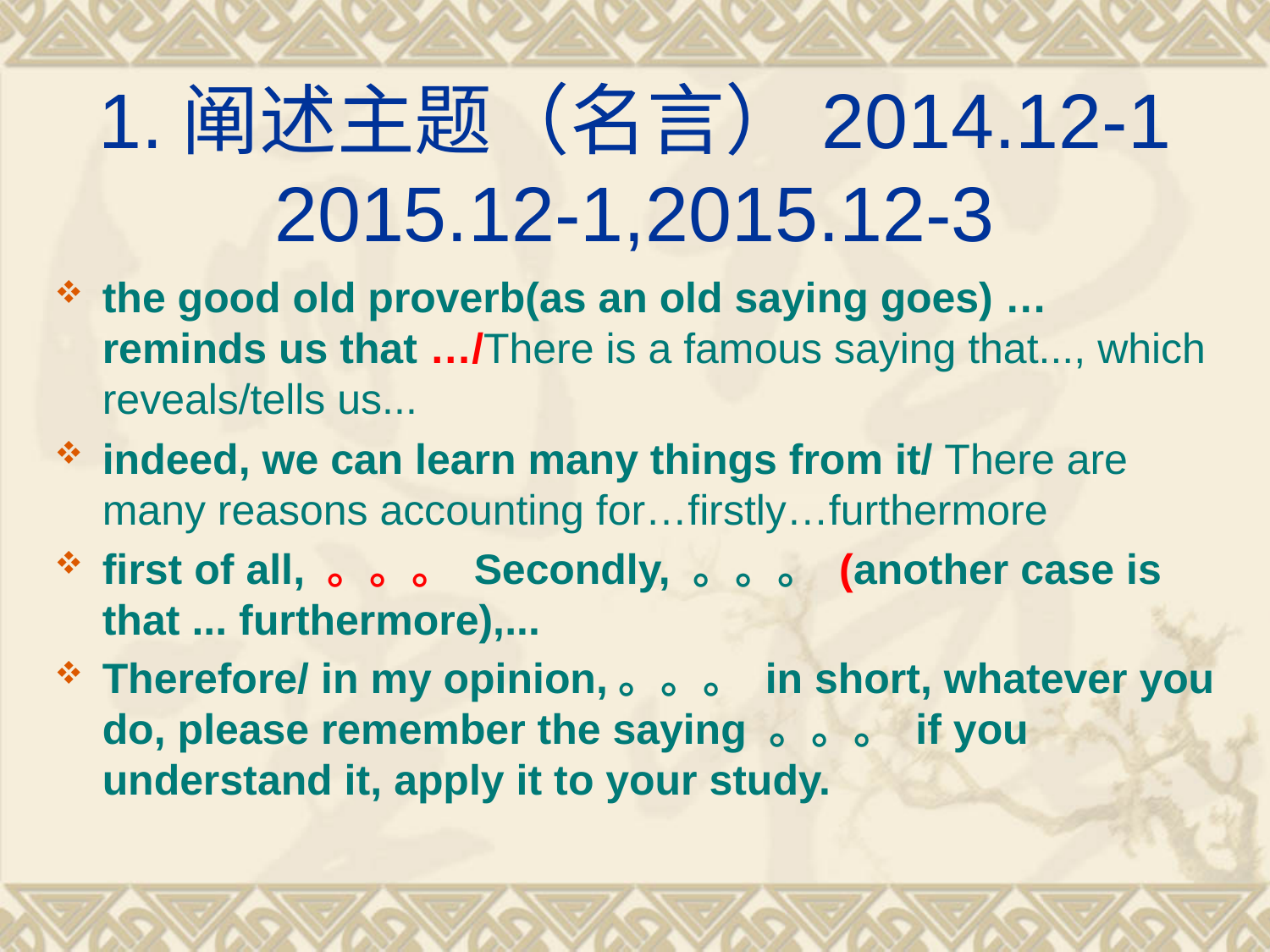

# 1.阐述主题（名言）2014.12-1 2015.12-1,2015.12-3
the good old proverb(as an old saying goes) … reminds us that …/There is a famous saying that..., which reveals/tells us...
indeed, we can learn many things from it/ There are many reasons accounting for…firstly…furthermore
first of all, 。。。 Secondly, 。。。 (another case is that ... furthermore),...
Therefore/ in my opinion,。。。 in short, whatever you do, please remember the saying 。。。 if you understand it, apply it to your study.